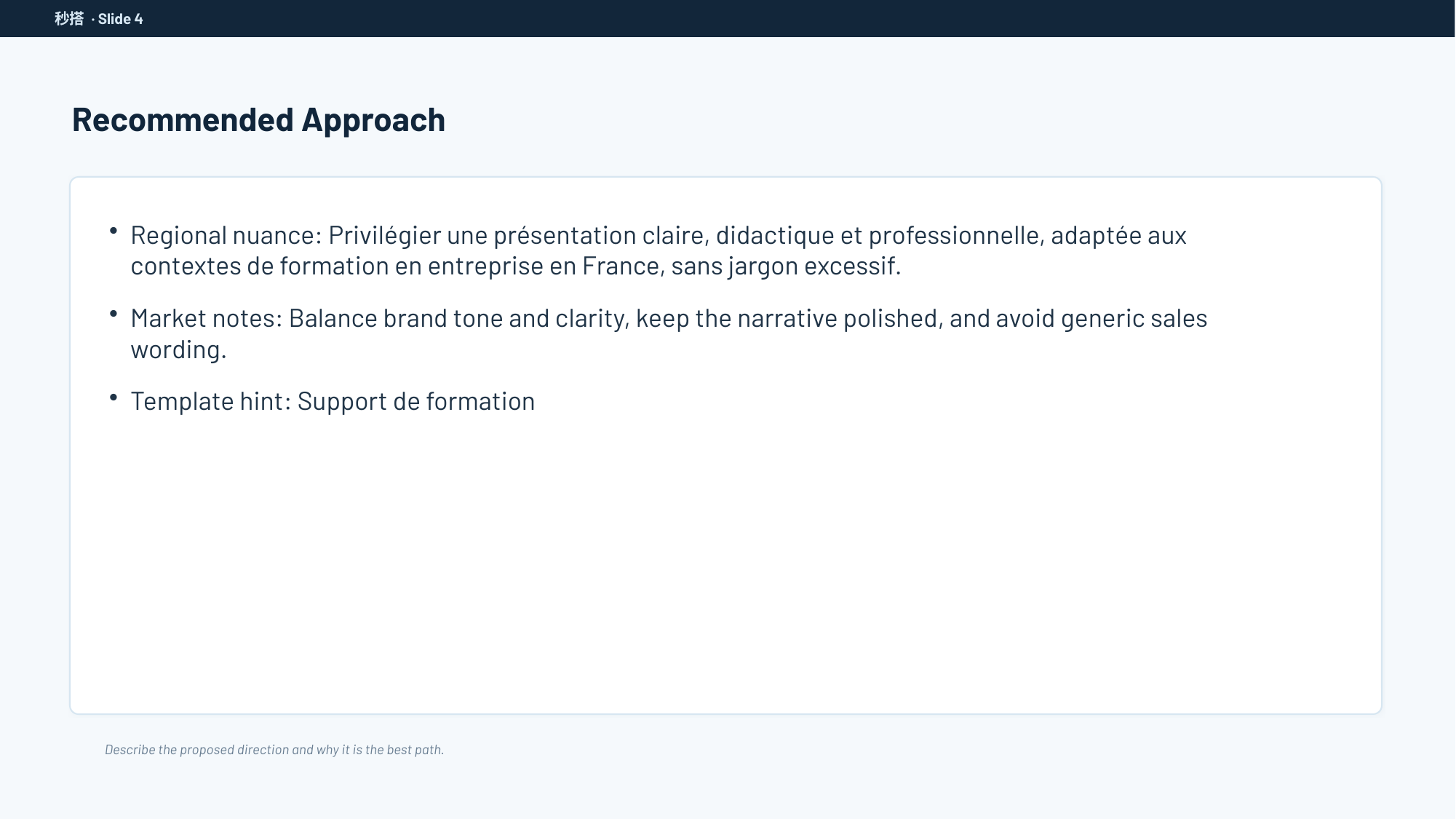

秒搭 · Slide 4
Recommended Approach

Regional nuance: Privilégier une présentation claire, didactique et professionnelle, adaptée aux contextes de formation en entreprise en France, sans jargon excessif.
Market notes: Balance brand tone and clarity, keep the narrative polished, and avoid generic sales wording.
Template hint: Support de formation
Describe the proposed direction and why it is the best path.